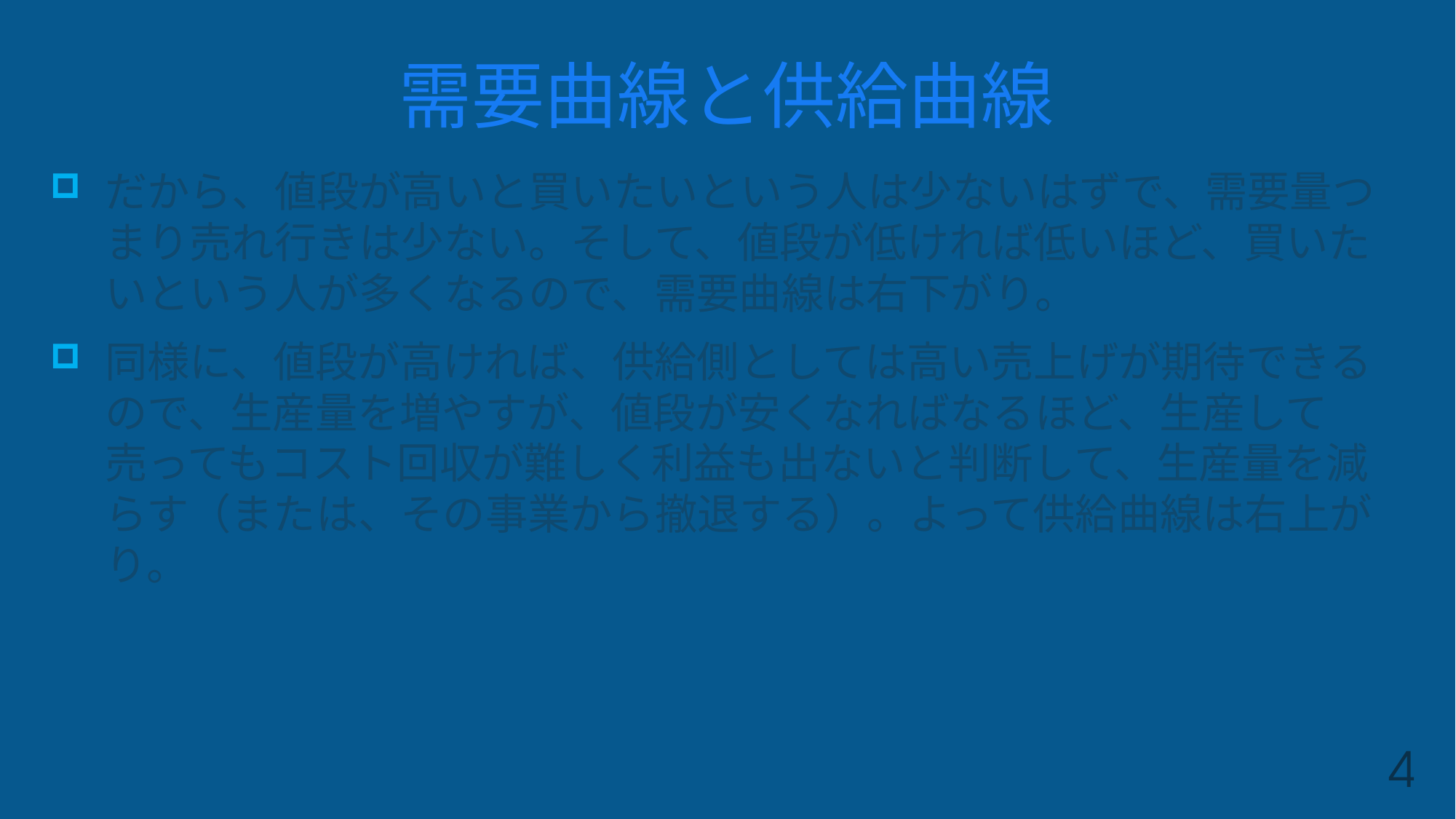

# 需要曲線と供給曲線
だから、値段が高いと買いたいという人は少ないはずで、需要量つまり売れ行きは少ない。そして、値段が低ければ低いほど、買いたいという人が多くなるので、需要曲線は右下がり。
同様に、値段が高ければ、供給側としては高い売上げが期待できるので、生産量を増やすが、値段が安くなればなるほど、生産して売ってもコスト回収が難しく利益も出ないと判断して、生産量を減らす（または、その事業から撤退する）。よって供給曲線は右上がり。

4